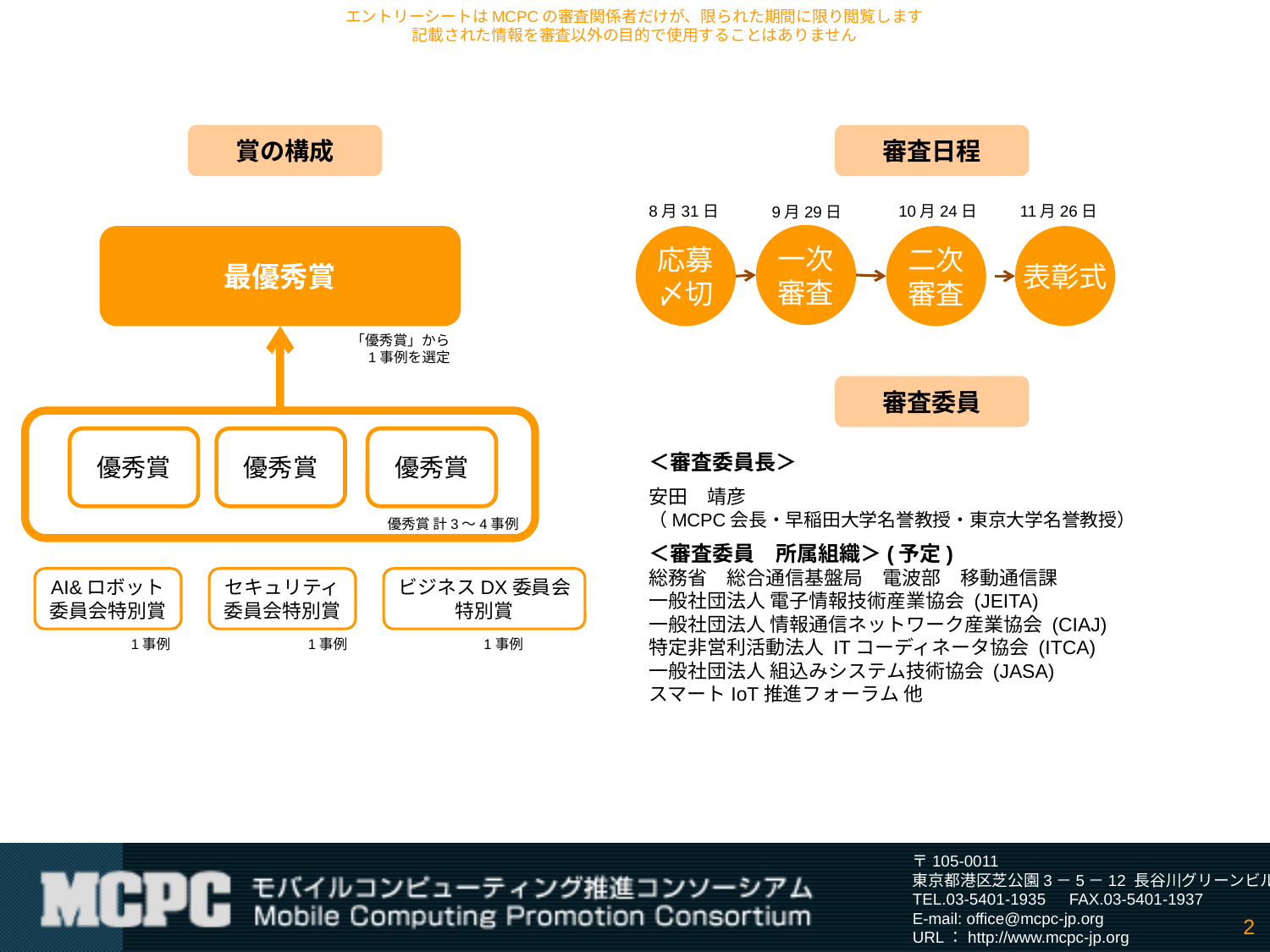

賞の構成
審査日程
8月31日
10月24日
11月26日
9月29日
一次
審査
最優秀賞
応募
〆切
二次
審査
表彰式
「優秀賞」から
　1事例を選定
審査委員

優秀賞
優秀賞
優秀賞
＜審査委員長＞
安田　靖彦
（MCPC会長・早稲田大学名誉教授・東京大学名誉教授）
＜審査委員　所属組織＞(予定)
総務省　総合通信基盤局　電波部　移動通信課　
一般社団法人 電子情報技術産業協会 (JEITA)
一般社団法人 情報通信ネットワーク産業協会 (CIAJ)
特定非営利活動法人 ITコーディネータ協会 (ITCA)
一般社団法人 組込みシステム技術協会 (JASA)
スマートIoT推進フォーラム 他
優秀賞 計3～4事例
AI&ロボット
委員会特別賞
セキュリティ
委員会特別賞
ビジネスDX委員会
特別賞
1事例
1事例
1事例